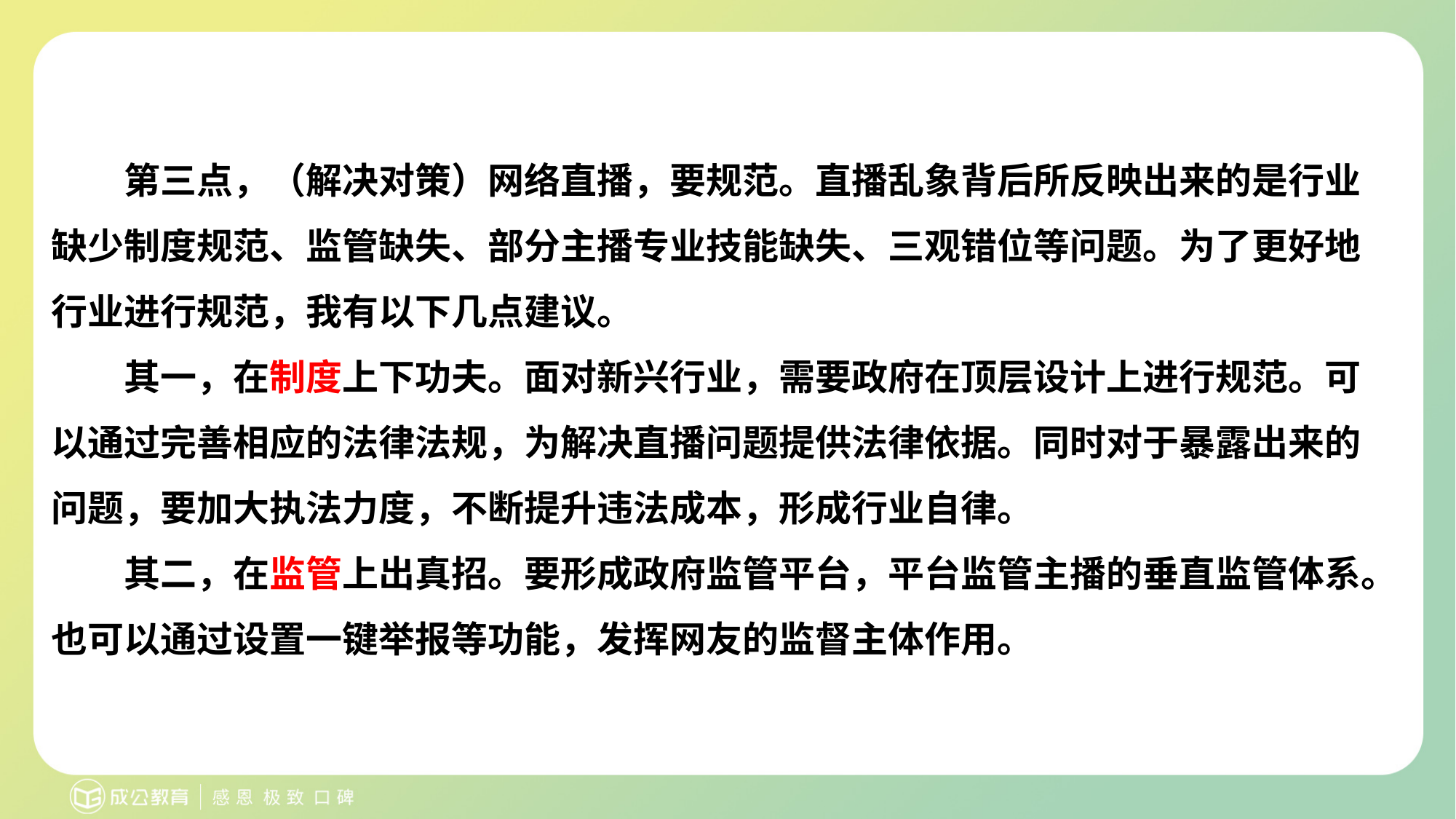

第三点，（解决对策）网络直播，要规范。直播乱象背后所反映出来的是行业缺少制度规范、监管缺失、部分主播专业技能缺失、三观错位等问题。为了更好地行业进行规范，我有以下几点建议。
其一，在制度上下功夫。面对新兴行业，需要政府在顶层设计上进行规范。可以通过完善相应的法律法规，为解决直播问题提供法律依据。同时对于暴露出来的问题，要加大执法力度，不断提升违法成本，形成行业自律。
其二，在监管上出真招。要形成政府监管平台，平台监管主播的垂直监管体系。也可以通过设置一键举报等功能，发挥网友的监督主体作用。